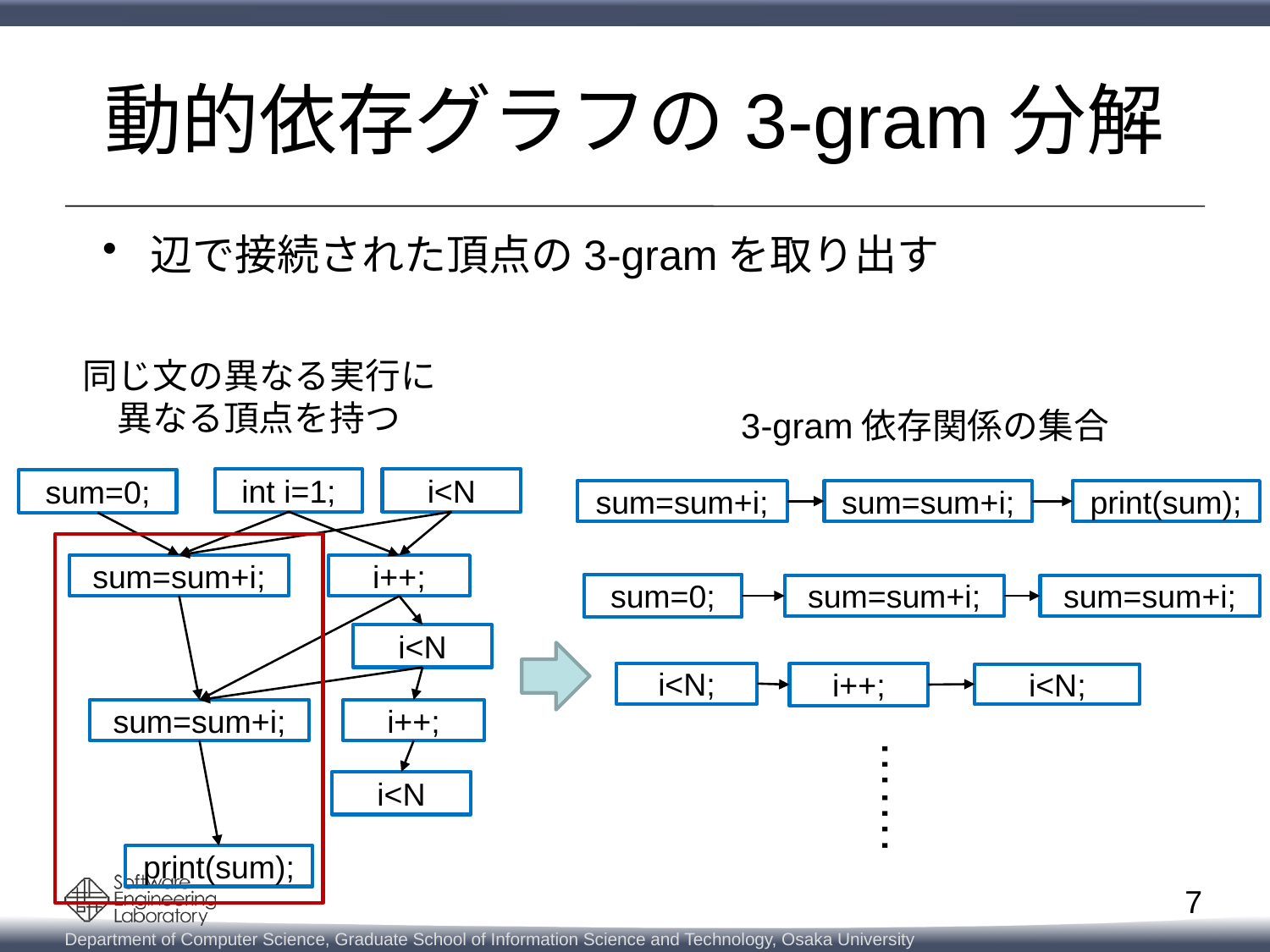

# 動的依存グラフの3-gram分解
辺で接続された頂点の3-gramを取り出す
同じ文の異なる実行に
異なる頂点を持つ
3-gram依存関係の集合
i<N
int i=1;
sum=0;
sum=sum+i;
sum=sum+i;
print(sum);

sum=sum+i;
i++;
sum=0;
sum=sum+i;
sum=sum+i;
i<N

i<N;
i++;
i<N;
sum=sum+i;
i++;
…….
i<N
print(sum);
7